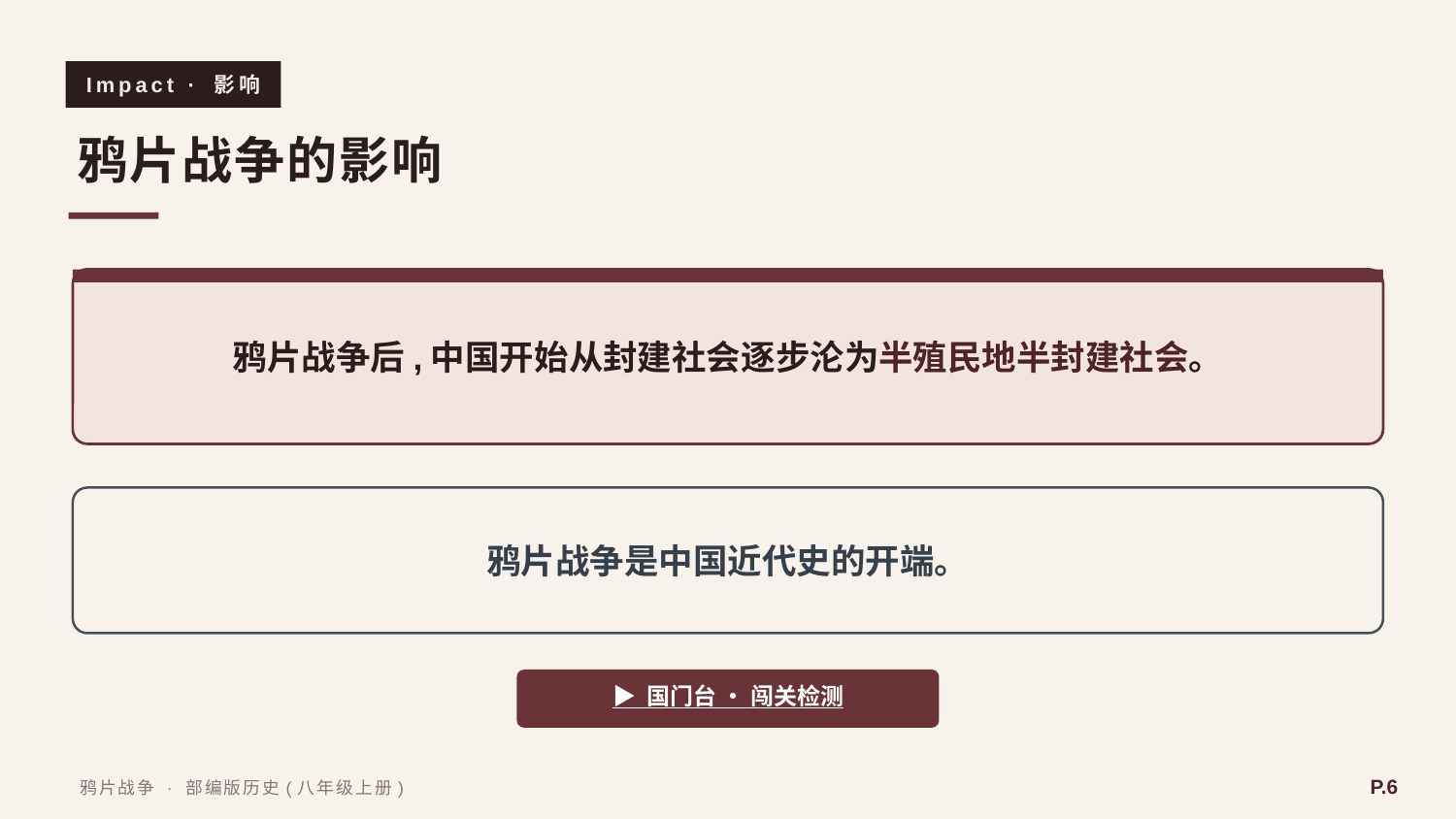

Impact · 影响

鸦片战争的影响

鸦片战争后,中国开始从封建社会逐步沦为半殖民地半封建社会。

鸦片战争是中国近代史的开端。
▶  国门台 · 闯关检测

P.6
鸦片战争 · 部编版历史(八年级上册)